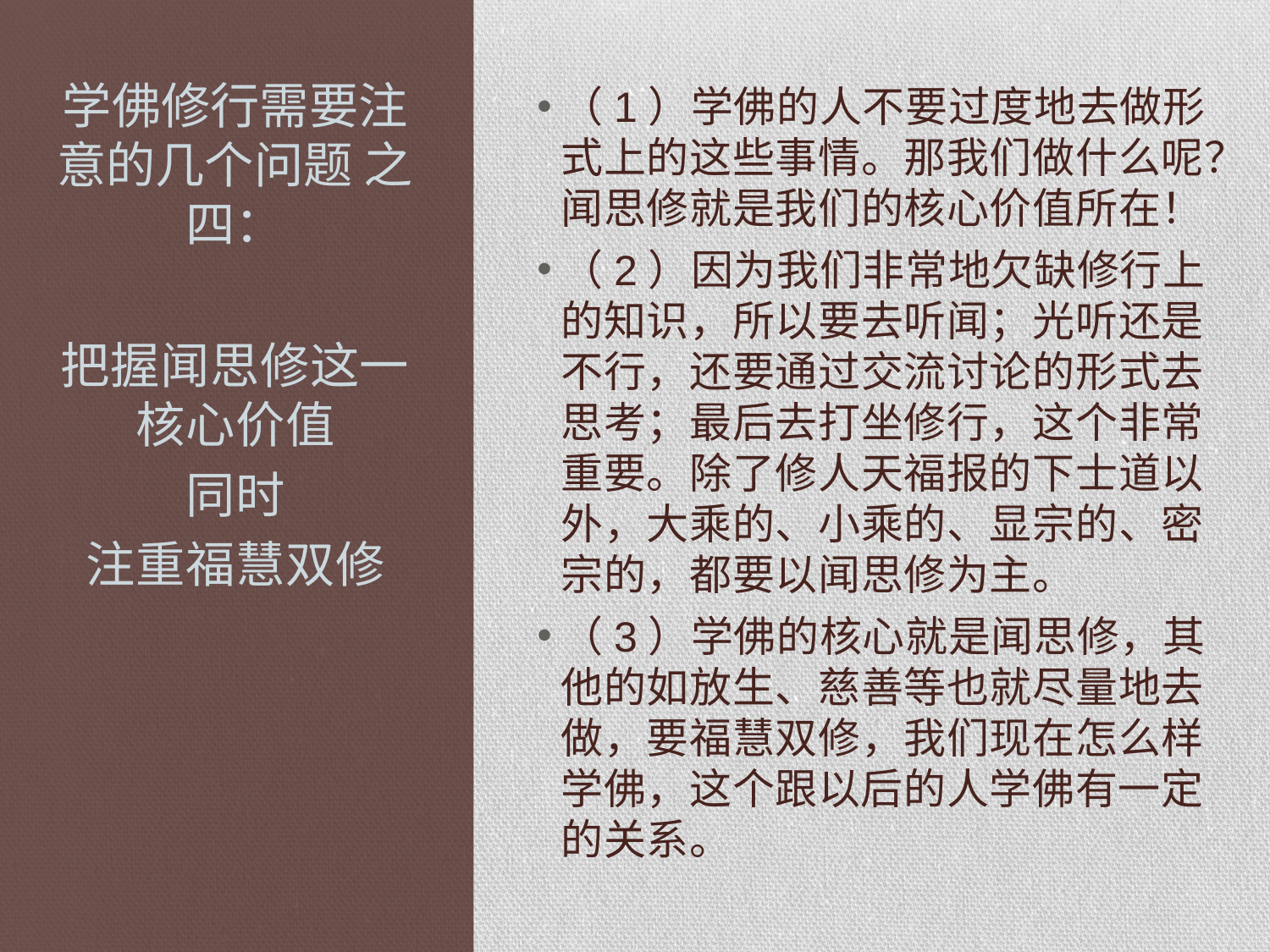

# 学佛修行需要注意的几个问题 之四：
（1）学佛的人不要过度地去做形式上的这些事情。那我们做什么呢？闻思修就是我们的核心价值所在！
（2）因为我们非常地欠缺修行上的知识，所以要去听闻；光听还是不行，还要通过交流讨论的形式去思考；最后去打坐修行，这个非常重要。除了修人天福报的下士道以外，大乘的、小乘的、显宗的、密宗的，都要以闻思修为主。
（3）学佛的核心就是闻思修，其他的如放生、慈善等也就尽量地去做，要福慧双修，我们现在怎么样学佛，这个跟以后的人学佛有一定的关系。

把握闻思修这一核心价值
同时
注重福慧双修